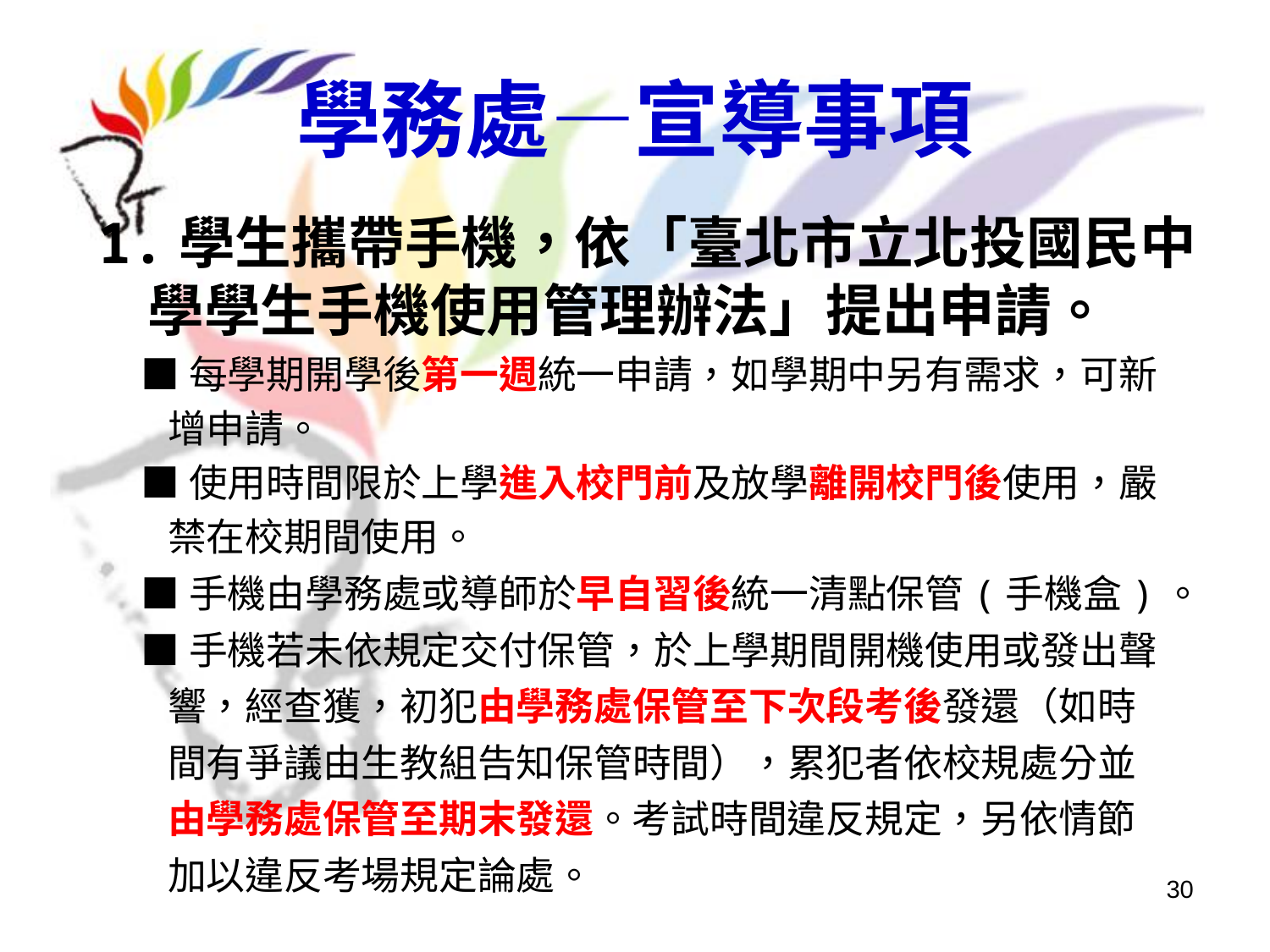

# 學務處—宣導事項
1.學生攜帶手機，依「臺北市立北投國民中學學生手機使用管理辦法」提出申請。
     ■每學期開學後第一週統一申請，如學期中另有需求，可新
       增申請。
     ■使用時間限於上學進入校門前及放學離開校門後使用，嚴
       禁在校期間使用。
     ■手機由學務處或導師於早自習後統一清點保管(手機盒)。
     ■手機若未依規定交付保管，於上學期間開機使用或發出聲
       響，經查獲，初犯由學務處保管至下次段考後發還（如時
       間有爭議由生教組告知保管時間），累犯者依校規處分並
       由學務處保管至期末發還。考試時間違反規定，另依情節
       加以違反考場規定論處。

30